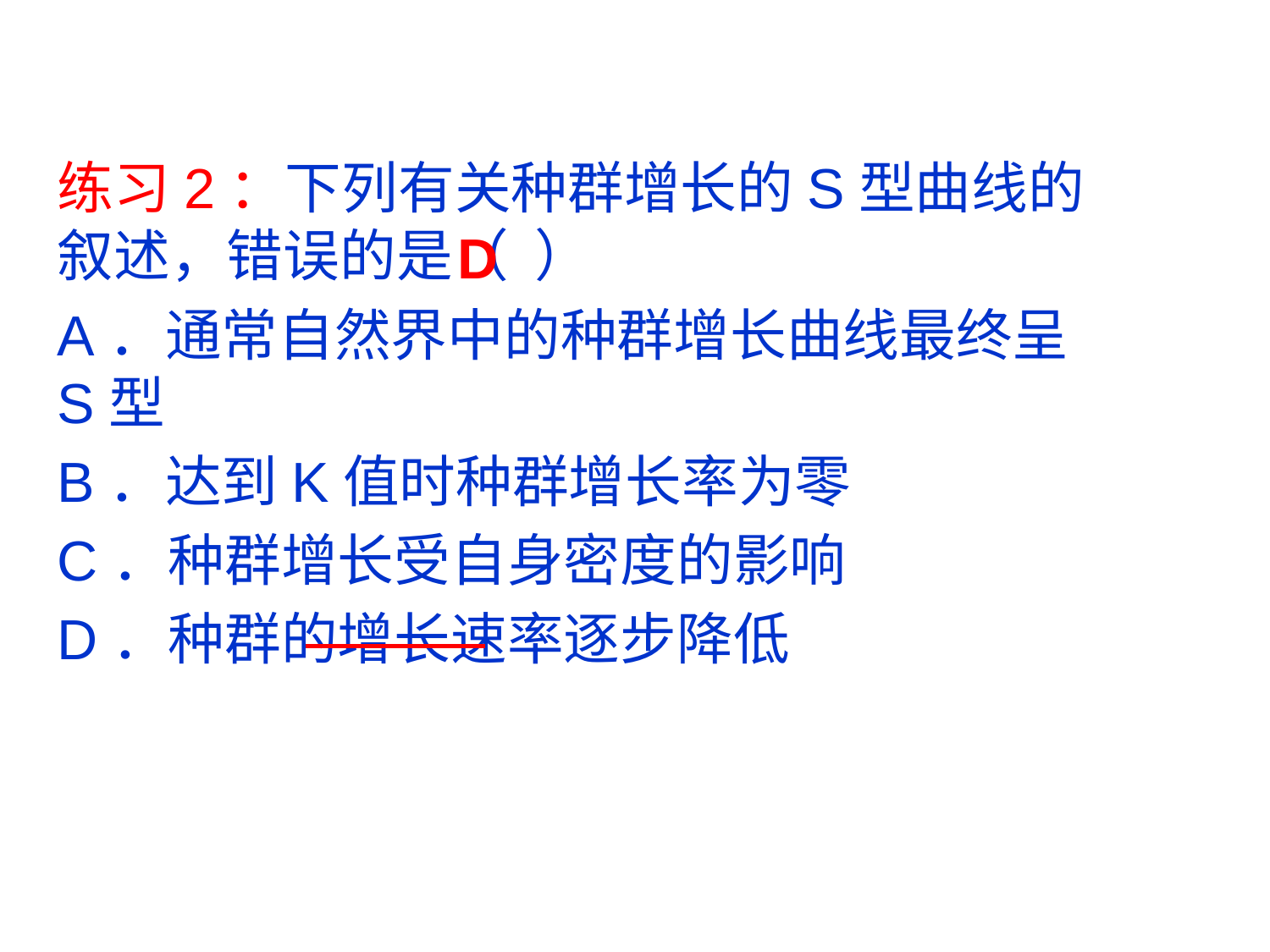

练习2：下列有关种群增长的S型曲线的叙述，错误的是（  ）
A．通常自然界中的种群增长曲线最终呈S型
B．达到K值时种群增长率为零
C．种群增长受自身密度的影响
D．种群的增长速率逐步降低
D